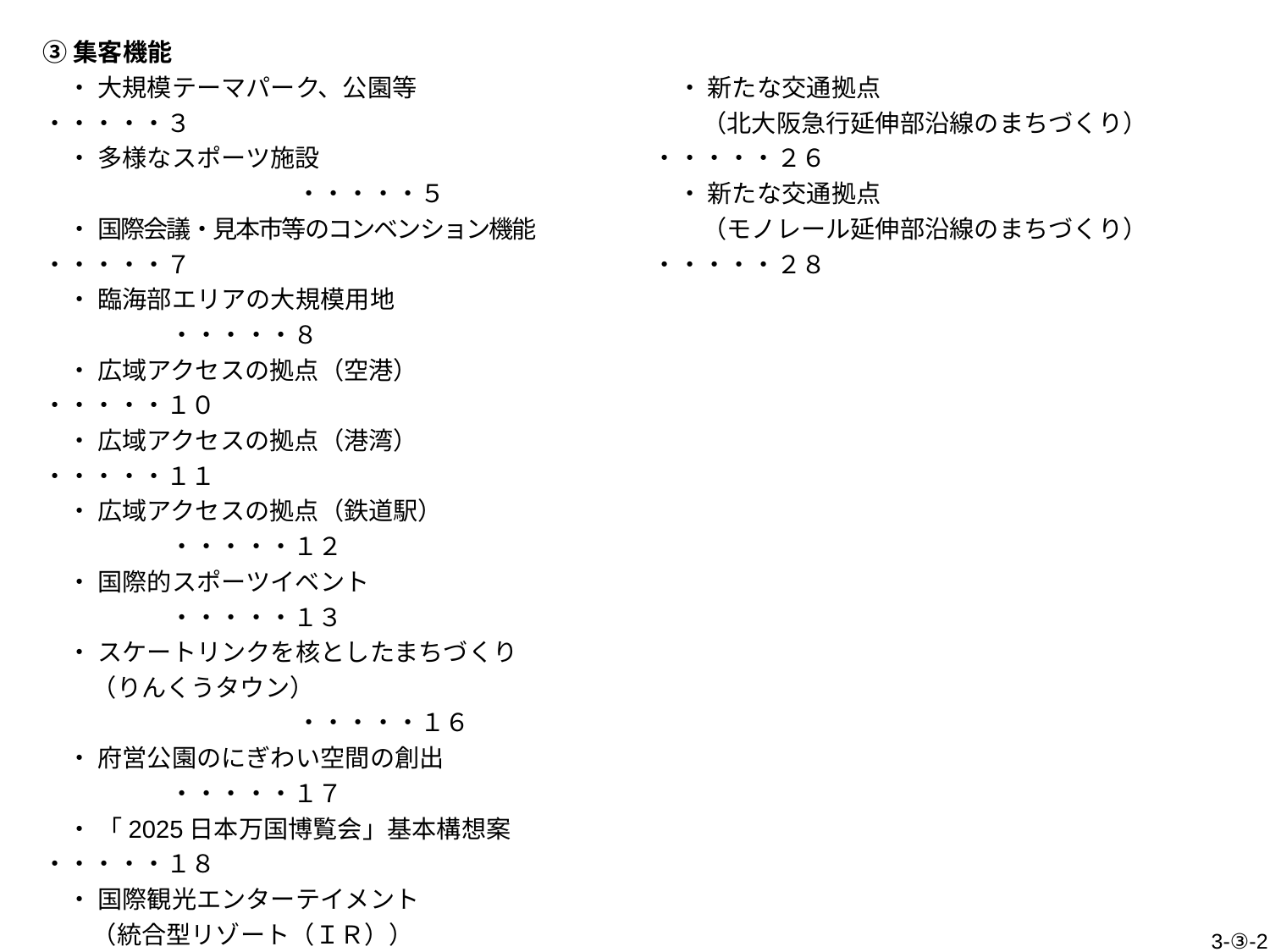

③集客機能
　・ 大規模テーマパーク、公園等		・・・・・３
　・ 多様なスポーツ施設				・・・・・５
　・ 国際会議・見本市等のコンベンション機能	・・・・・７
　・ 臨海部エリアの大規模用地			・・・・・８
　・ 広域アクセスの拠点（空港）		・・・・・１０
　・ 広域アクセスの拠点（港湾）		・・・・・１１
　・ 広域アクセスの拠点（鉄道駅）		・・・・・１２
　・ 国際的スポーツイベント			・・・・・１３
　・ スケートリンクを核としたまちづくり
　　（りんくうタウン）				・・・・・１６
　・ 府営公園のにぎわい空間の創出		・・・・・１７
　・ 「2025日本万国博覧会」基本構想案	・・・・・１８
　・ 国際観光エンターテイメント
　　（統合型リゾート（ＩＲ））		・・・・・２０
　・ 国際観光エンターテイメント
　　（深日・洲本間フェリー）			・・・・・２１
　・ 国際観光エンターテイメント
　　（クルーズ船の寄港実績）			・・・・・２２
　・ 国際観光エンターテイメント
　　（LCCの状況）				・・・・・２３
　・ 国際観光エンターテイメント
　　（関西国際空港第2ターミナルビル拡張）	・・・・・２４
　・ 国際観光エンターテイメント
　　（プライベートジェットの状況）		・・・・・２５

　・ 新たな交通拠点
　　（北大阪急行延伸部沿線のまちづくり）	・・・・・２６
　・ 新たな交通拠点
　　（モノレール延伸部沿線のまちづくり）	・・・・・２８
3-③-2